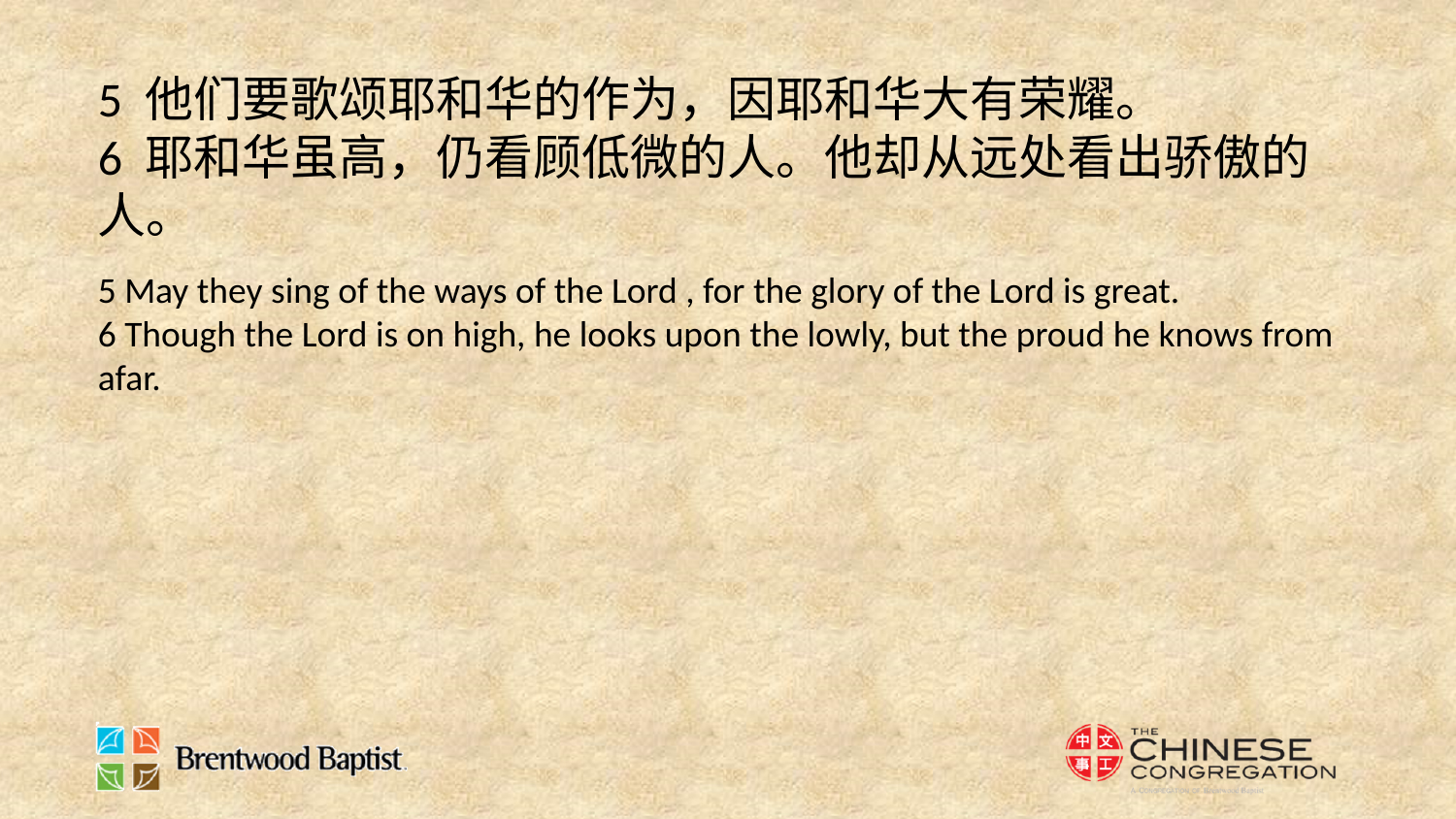

5 他们要歌颂耶和华的作为，因耶和华大有荣耀。
6 耶和华虽高，仍看顾低微的人。他却从远处看出骄傲的人。

5 May they sing of the ways of the Lord , for the glory of the Lord is great.
6 Though the Lord is on high, he looks upon the lowly, but the proud he knows from afar.